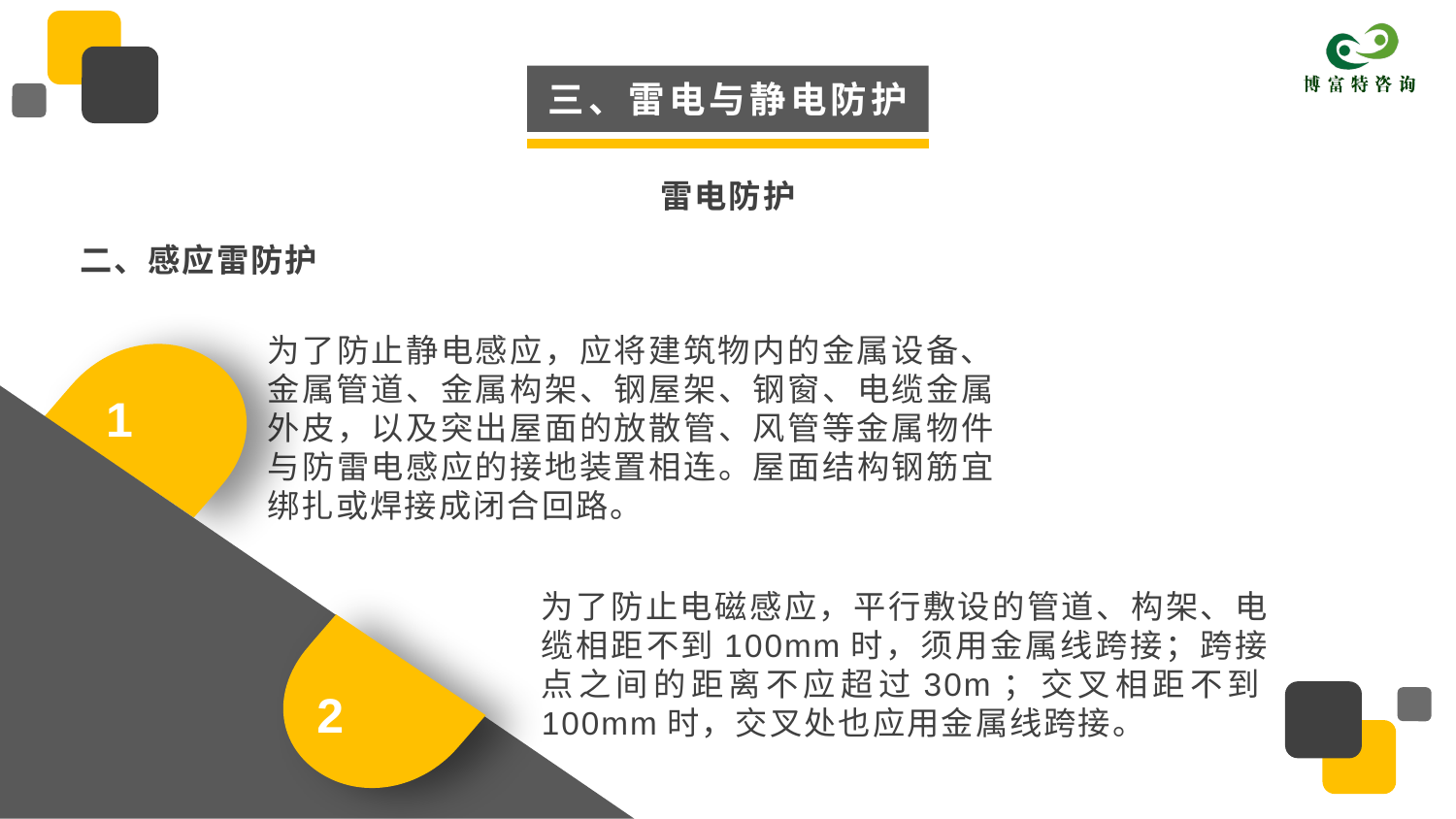

三、雷电与静电防护
雷电防护
二、感应雷防护
为了防止静电感应，应将建筑物内的金属设备、金属管道、金属构架、钢屋架、钢窗、电缆金属外皮，以及突出屋面的放散管、风管等金属物件与防雷电感应的接地装置相连。屋面结构钢筋宜绑扎或焊接成闭合回路。

1
2
为了防止电磁感应，平行敷设的管道、构架、电缆相距不到100mm时，须用金属线跨接；跨接点之间的距离不应超过30m；交叉相距不到100mm时，交叉处也应用金属线跨接。